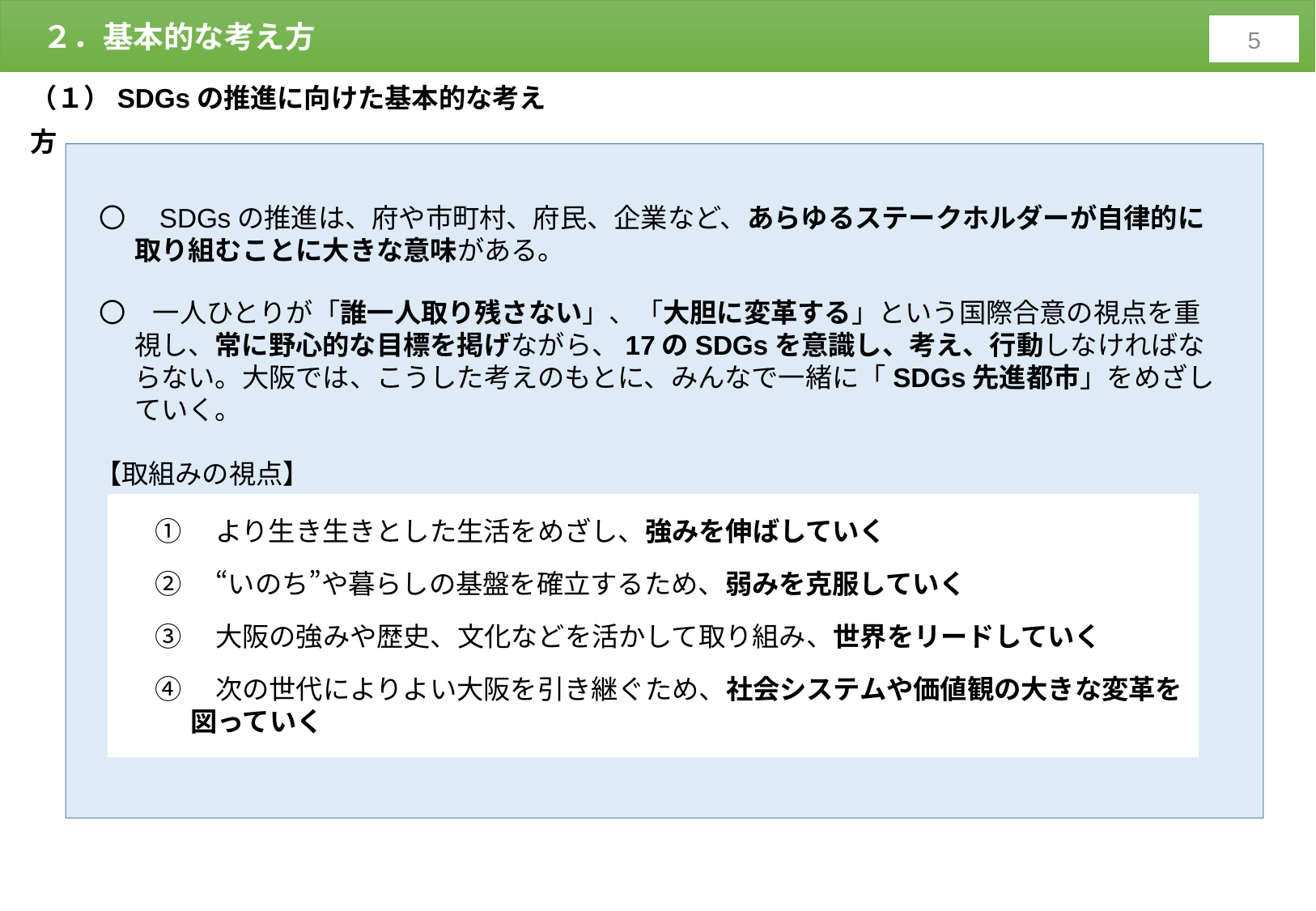

２．基本的な考え方
5
（１）SDGsの推進に向けた基本的な考え方
〇　SDGsの推進は、府や市町村、府民、企業など、あらゆるステークホルダーが自律的に取り組むことに大きな意味がある。
〇　一人ひとりが「誰一人取り残さない」、「大胆に変革する」という国際合意の視点を重視し、常に野心的な目標を掲げながら、17のSDGsを意識し、考え、行動しなければならない。大阪では、こうした考えのもとに、みんなで一緒に「SDGs先進都市」をめざしていく。
【取組みの視点】
①　より生き生きとした生活をめざし、強みを伸ばしていく
②　“いのち”や暮らしの基盤を確立するため、弱みを克服していく
③　大阪の強みや歴史、文化などを活かして取り組み、世界をリードしていく
④　次の世代によりよい大阪を引き継ぐため、社会システムや価値観の大きな変革を図っていく